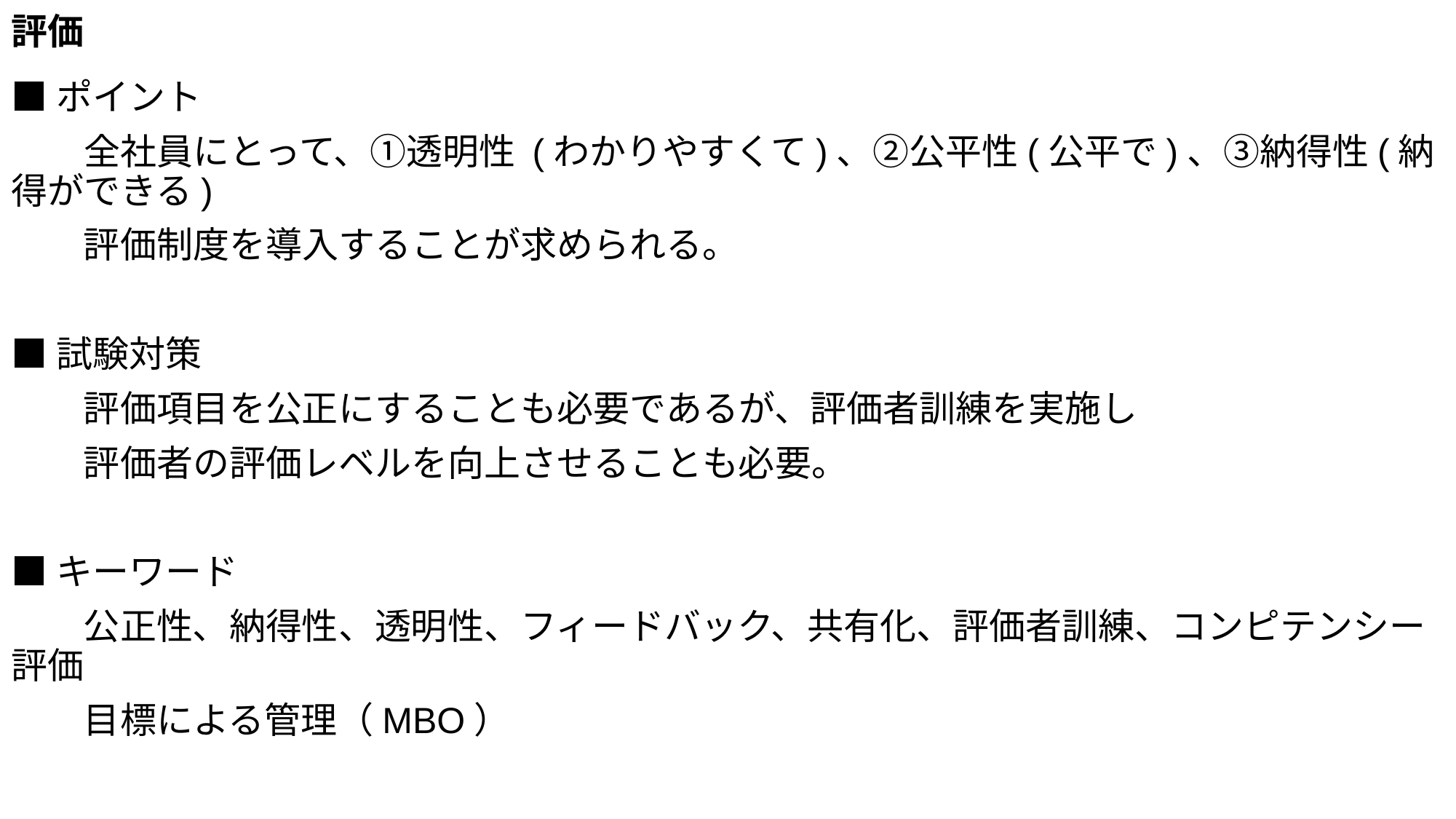

# 評価
■ポイント
　　全社員にとって、①透明性 (わかりやすくて)、②公平性(公平で)、③納得性(納得ができる)
　　評価制度を導入することが求められる。

■試験対策
　　評価項目を公正にすることも必要であるが、評価者訓練を実施し
　　評価者の評価レベルを向上させることも必要。

■キーワード
　　公正性、納得性、透明性、フィードバック、共有化、評価者訓練、コンピテンシー評価
　　目標による管理（MBO）